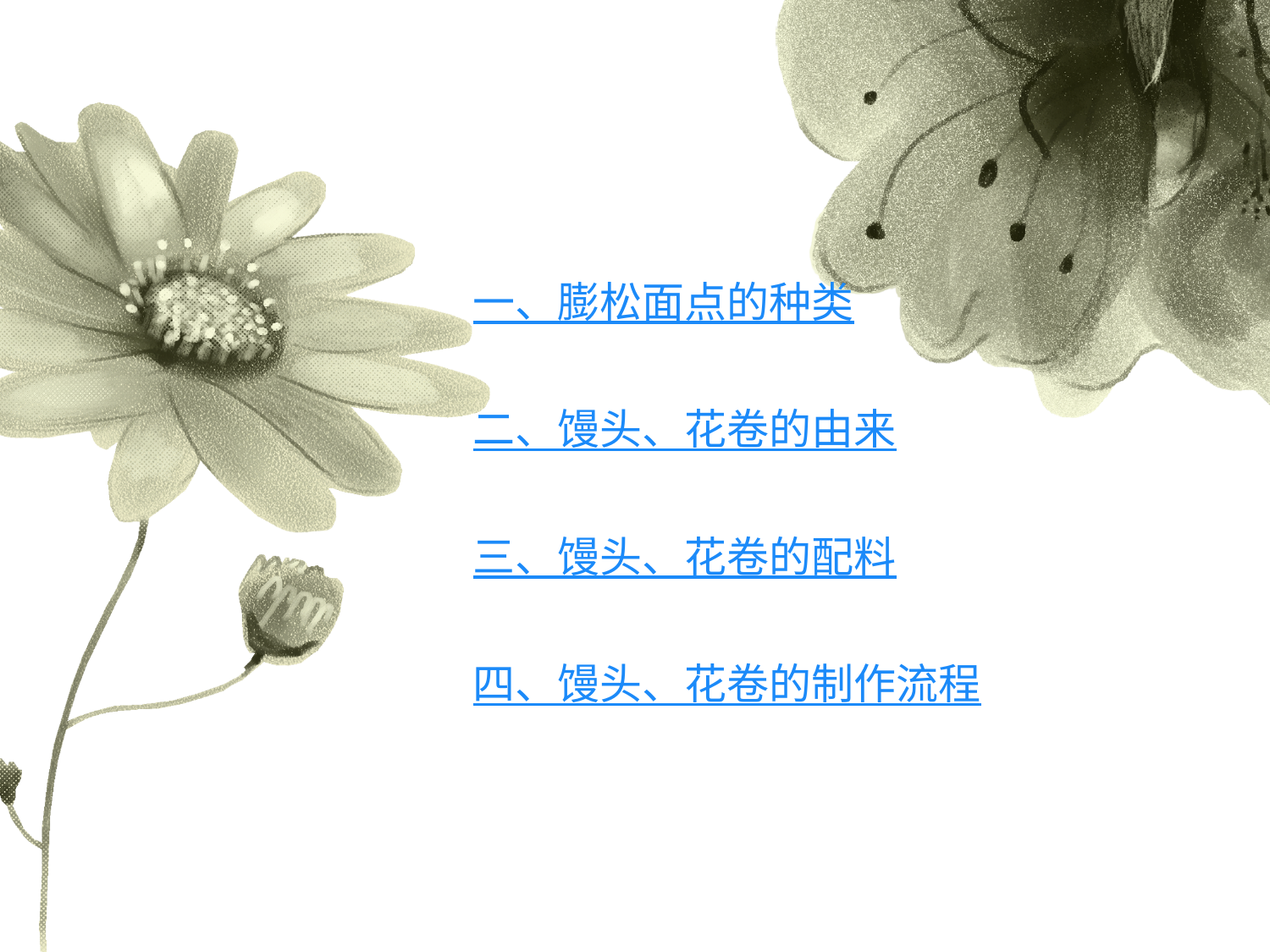

一、膨松面点的种类

二、馒头、花卷的由来

三、馒头、花卷的配料

四、馒头、花卷的制作流程